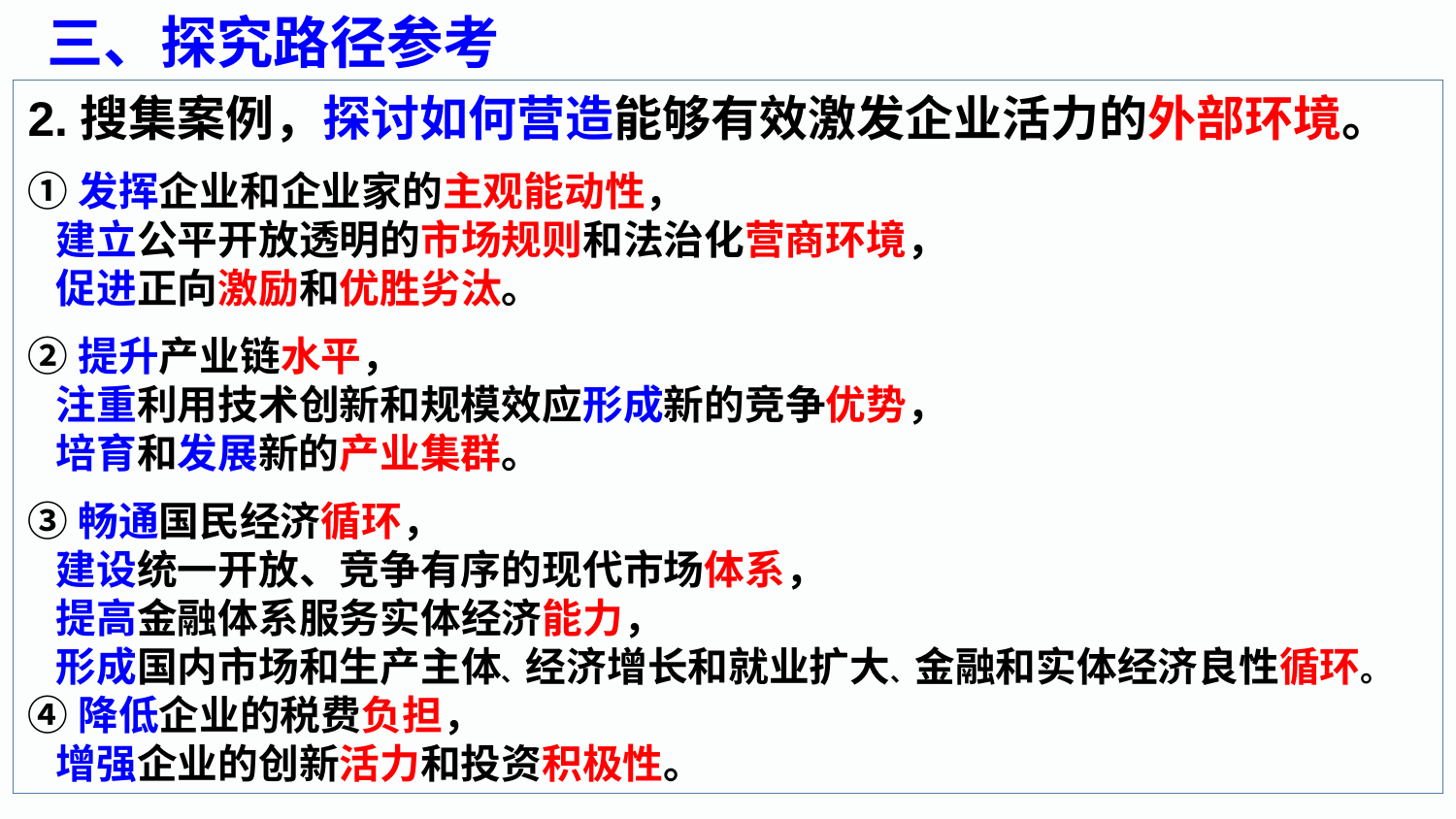

三、探究路径参考
2.搜集案例，探讨如何营造能够有效激发企业活力的外部环境。

①发挥企业和企业家的主观能动性，
  建立公平开放透明的市场规则和法治化营商环境，
  促进正向激励和优胜劣汰。

②提升产业链水平，
  注重利用技术创新和规模效应形成新的竞争优势，
  培育和发展新的产业集群。

③畅通国民经济循环，
  建设统一开放、竞争有序的现代市场体系，
  提高金融体系服务实体经济能力，
  形成国内市场和生产主体、经济增长和就业扩大、金融和实体经济良性循环。
④降低企业的税费负担，
  增强企业的创新活力和投资积极性。